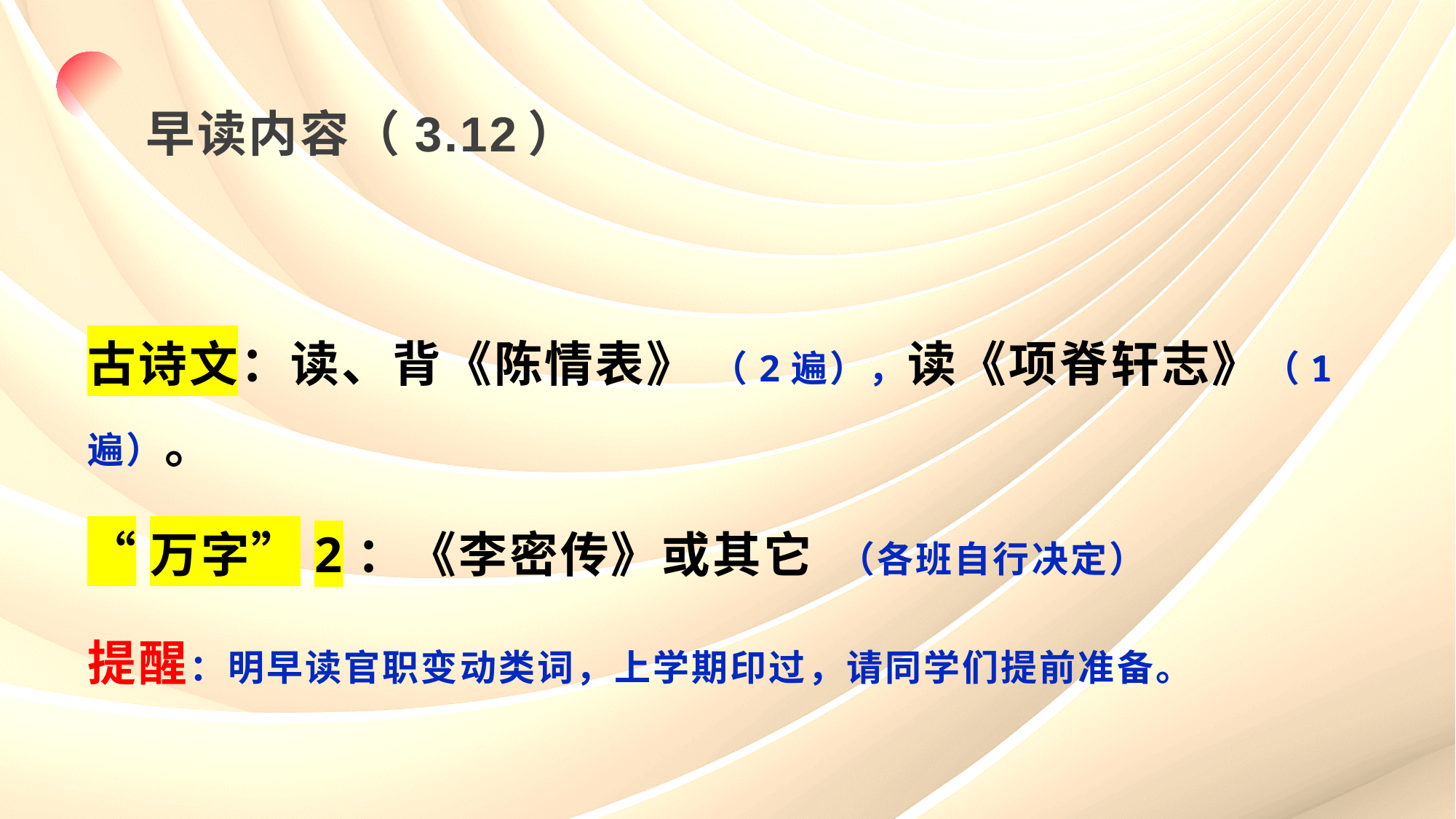

早读内容（3.12）
古诗文：读、背《陈情表》 （2遍），读《项脊轩志》（1遍）。
“万字”2：《李密传》或其它  （各班自行决定）
提醒：明早读官职变动类词，上学期印过，请同学们提前准备。